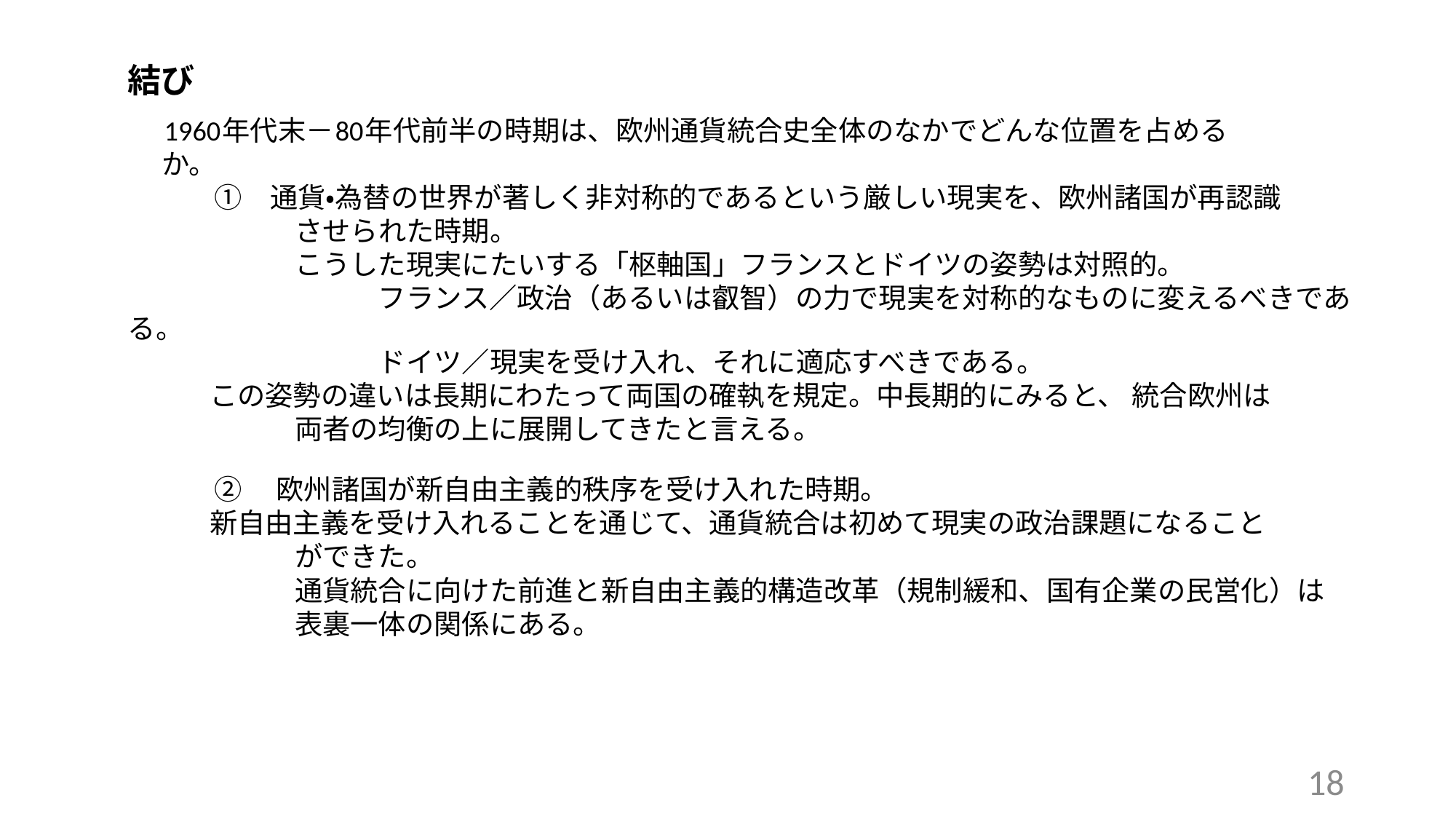

結び

　　1960年代末－80年代前半の時期は、欧州通貨統合史全体のなかでどんな位置を占める
　 か。
　　　　①　通貨・為替の世界が著しく非対称的であるという厳しい現実を、欧州諸国が再認識
　　　　　　させられた時期。
　　　　　　こうした現実にたいする「枢軸国」フランスとドイツの姿勢は対照的。
　　　　　　　　　フランス／政治（あるいは叡智）の力で現実を対称的なものに変えるべきである。
　　　　　　　　　ドイツ／現実を受け入れ、それに適応すべきである。
             この姿勢の違いは長期にわたって両国の確執を規定。中長期的にみると、 統合欧州は
　　　　　　両者の均衡の上に展開してきたと言える。

　　　　②　 欧州諸国が新自由主義的秩序を受け入れた時期。
             新自由主義を受け入れることを通じて、通貨統合は初めて現実の政治課題になること
　　　　　　ができた。
　　　　　　通貨統合に向けた前進と新自由主義的構造改革（規制緩和、国有企業の民営化）は
　　　　　　表裏一体の関係にある。

18